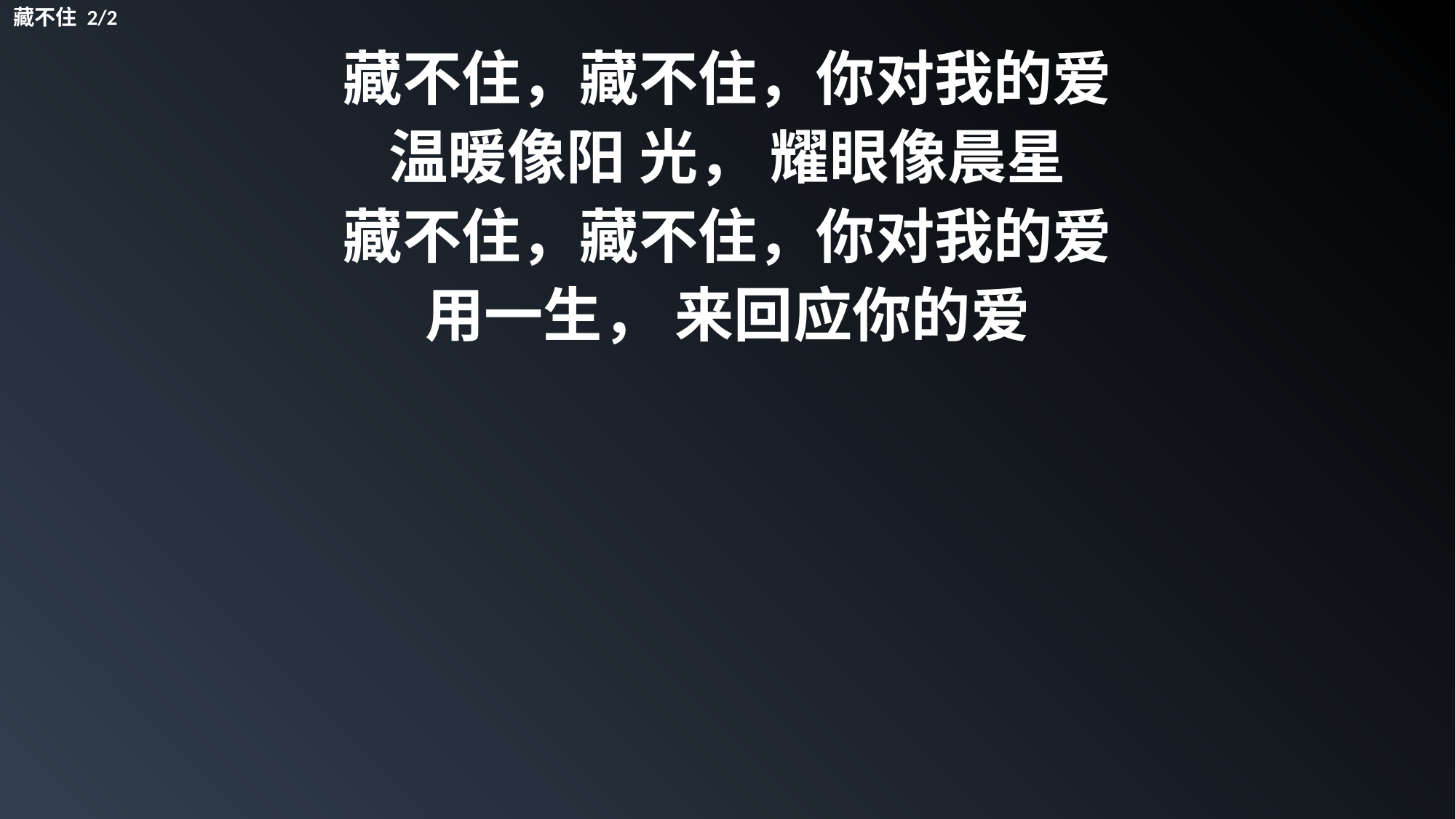

藏不住 2/2
藏不住，藏不住，你对我的爱
温暖像阳 光， 耀眼像晨星
藏不住，藏不住，你对我的爱
用一生， 来回应你的爱